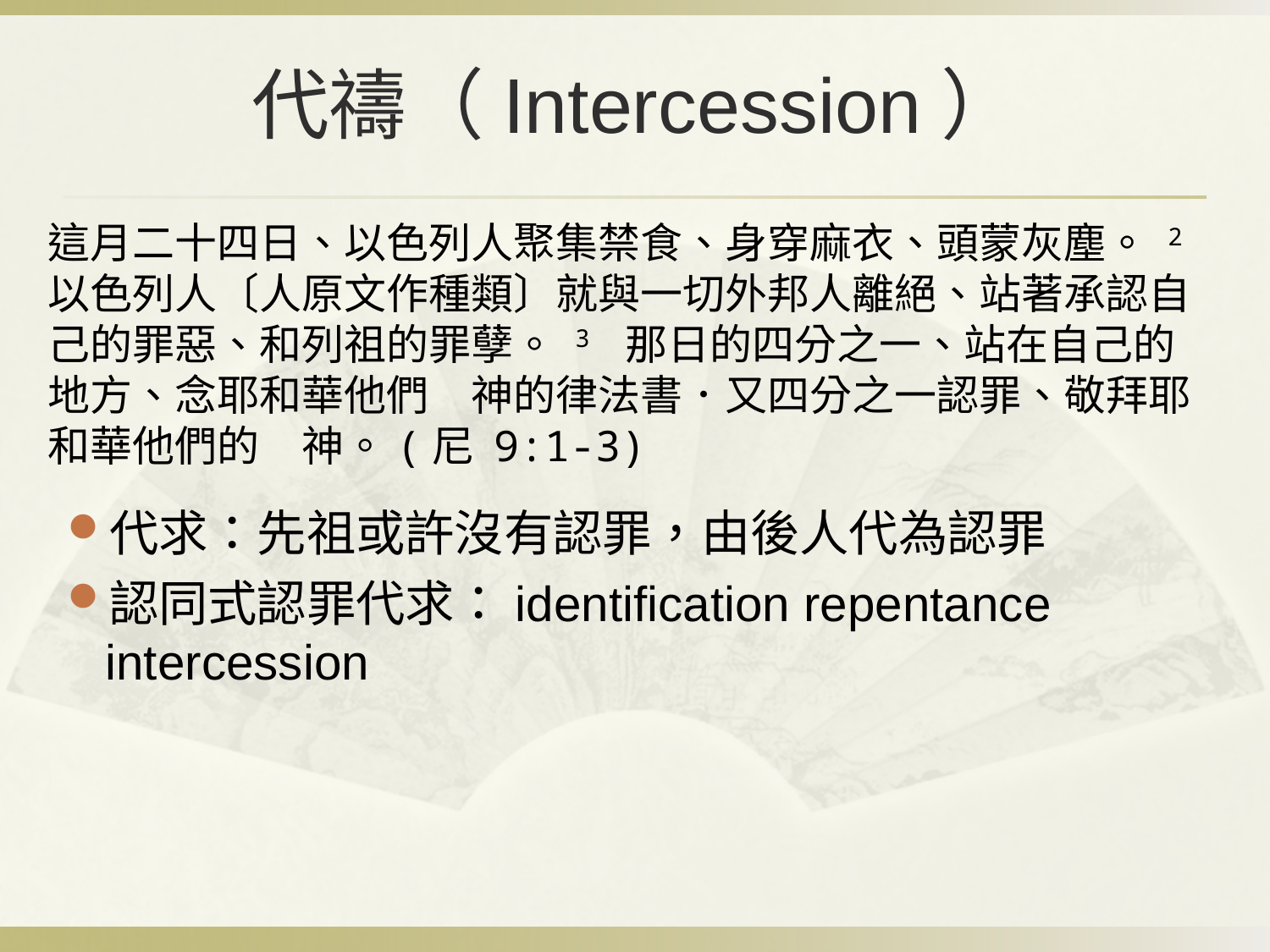

代禱（Intercession）
這月二十四日、以色列人聚集禁食、身穿麻衣、頭蒙灰塵。 2 以色列人〔人原文作種類〕就與一切外邦人離絕、站著承認自己的罪惡、和列祖的罪孽。 3 那日的四分之一、站在自己的地方、念耶和華他們　神的律法書．又四分之一認罪、敬拜耶和華他們的　神。(尼 9:1-3)
代求：先祖或許沒有認罪，由後人代為認罪
認同式認罪代求：identification repentance intercession